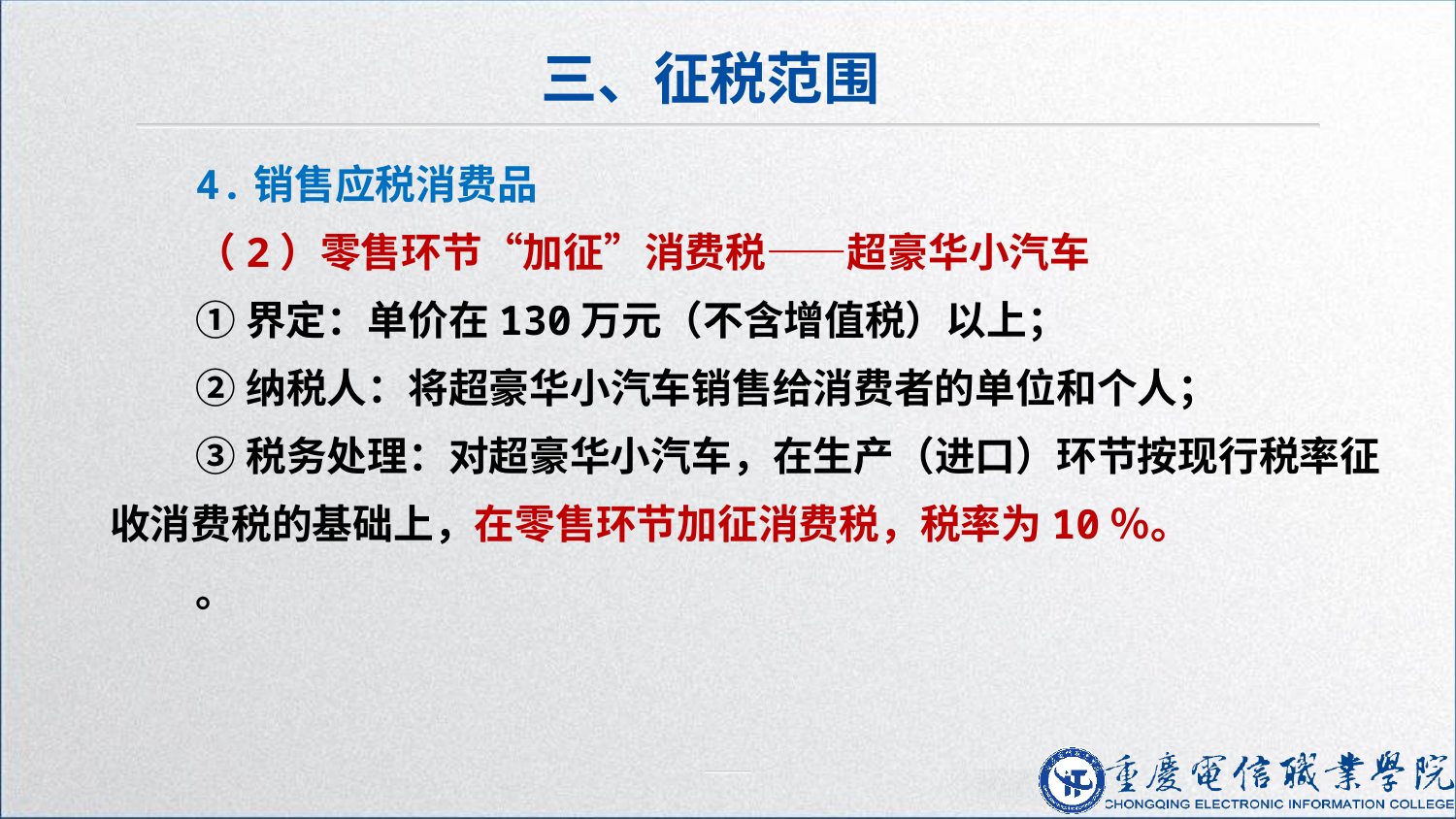

三、征税范围
4.销售应税消费品
（2）零售环节“加征”消费税——超豪华小汽车
①界定：单价在130万元（不含增值税）以上；
②纳税人：将超豪华小汽车销售给消费者的单位和个人；
③税务处理：对超豪华小汽车，在生产（进口）环节按现行税率征收消费税的基础上，在零售环节加征消费税，税率为10％。
。